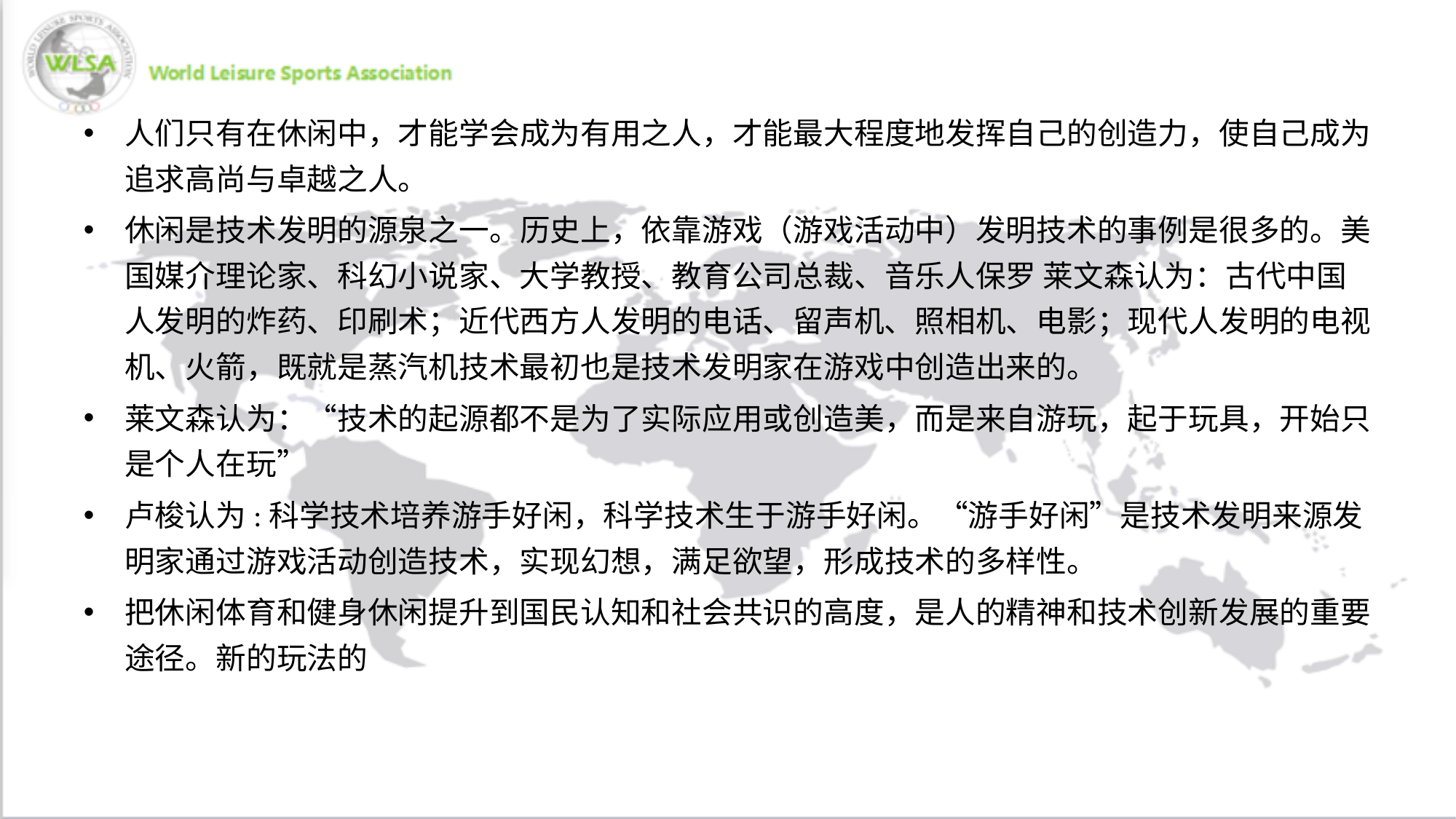

人们只有在休闲中，才能学会成为有用之人，才能最大程度地发挥自己的创造力，使自己成为追求高尚与卓越之人。
休闲是技术发明的源泉之一。历史上，依靠游戏（游戏活动中）发明技术的事例是很多的。美国媒介理论家、科幻小说家、大学教授、教育公司总裁、音乐人保罗 莱文森认为：古代中国人发明的炸药、印刷术；近代西方人发明的电话、留声机、照相机、电影；现代人发明的电视机、火箭，既就是蒸汽机技术最初也是技术发明家在游戏中创造出来的。
莱文森认为：“技术的起源都不是为了实际应用或创造美，而是来自游玩，起于玩具，开始只是个人在玩”
卢梭认为:科学技术培养游手好闲，科学技术生于游手好闲。“游手好闲”是技术发明来源发明家通过游戏活动创造技术，实现幻想，满足欲望，形成技术的多样性。
把休闲体育和健身休闲提升到国民认知和社会共识的高度，是人的精神和技术创新发展的重要途径。新的玩法的